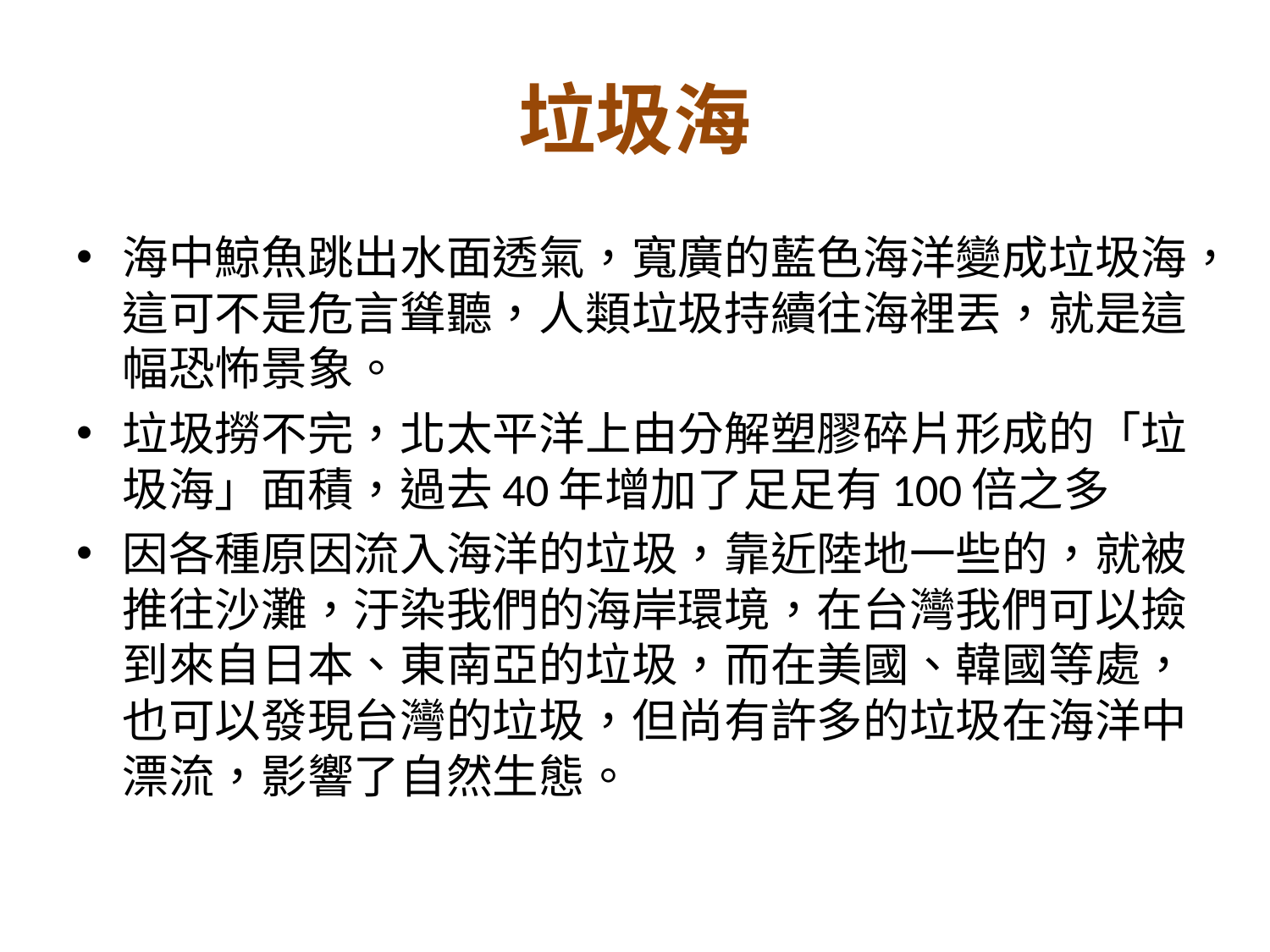

# 垃圾海
海中鯨魚跳出水面透氣，寬廣的藍色海洋變成垃圾海，這可不是危言聳聽，人類垃圾持續往海裡丟，就是這幅恐怖景象。
垃圾撈不完，北太平洋上由分解塑膠碎片形成的「垃圾海」面積，過去40年增加了足足有100倍之多
因各種原因流入海洋的垃圾，靠近陸地一些的，就被推往沙灘，汙染我們的海岸環境，在台灣我們可以撿到來自日本、東南亞的垃圾，而在美國、韓國等處，也可以發現台灣的垃圾，但尚有許多的垃圾在海洋中漂流，影響了自然生態。